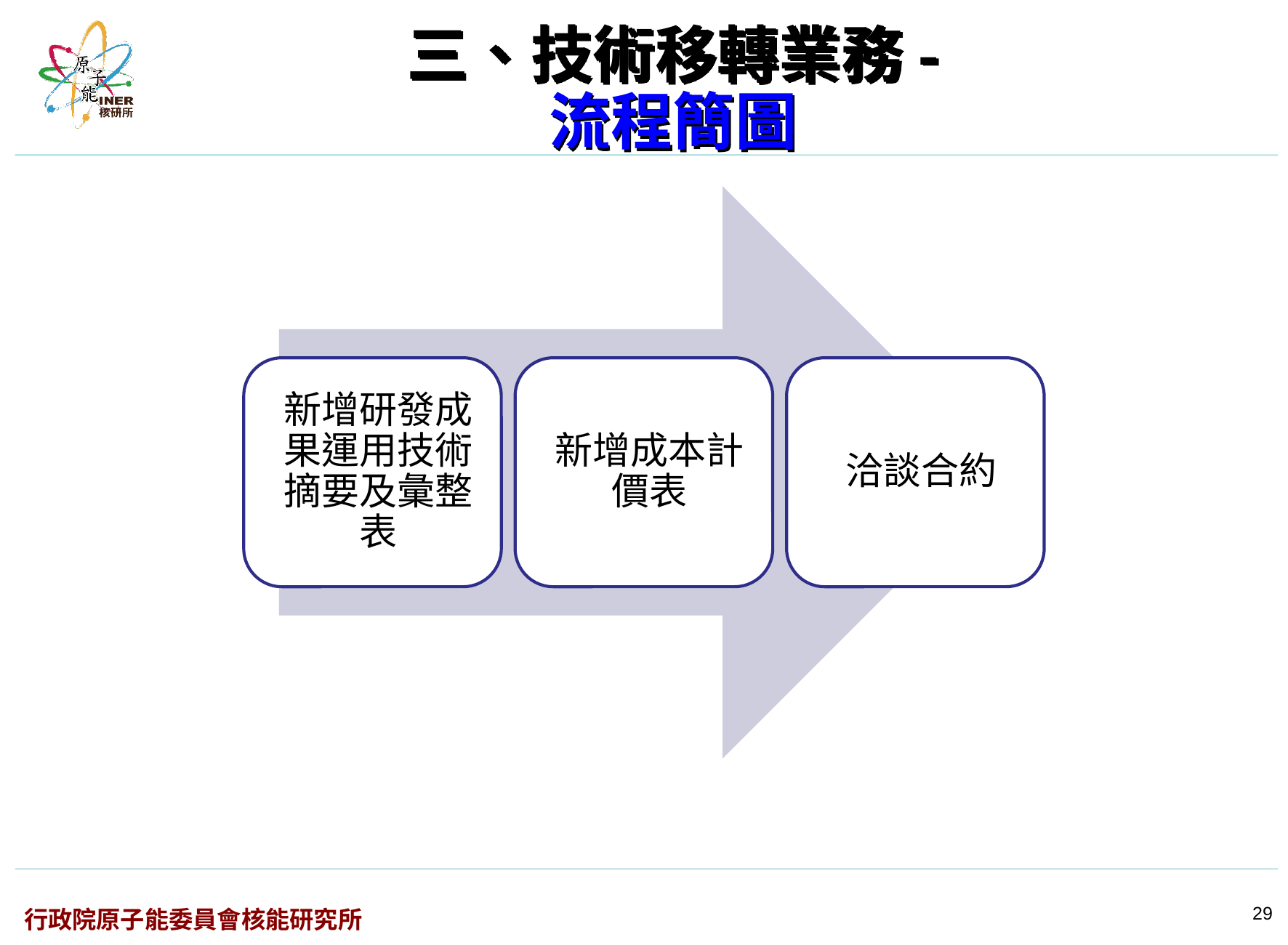

# 三、技術移轉業務- 流程簡圖
新增研發成果運用技術摘要及彙整表
新增成本計價表
洽談合約